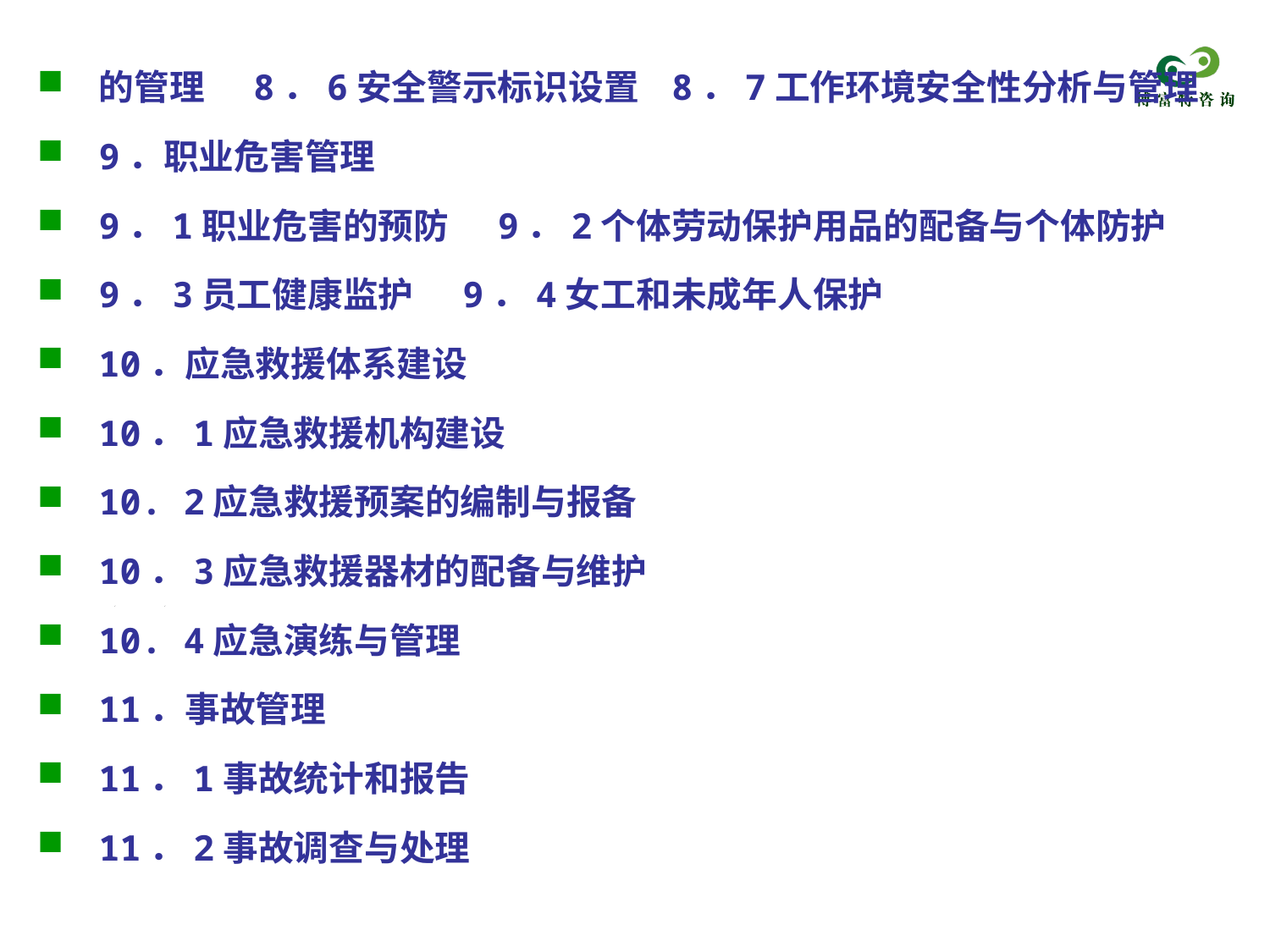

的管理     8．6安全警示标识设置   8．7工作环境安全性分析与管理
9．职业危害管理
9．1职业危害的预防     9．2个体劳动保护用品的配备与个体防护
9．3员工健康监护     9．4女工和未成年人保护
10．应急救援体系建设
10．1应急救援机构建设
10. 2应急救援预案的编制与报备
10．3应急救援器材的配备与维护
10. 4应急演练与管理
11．事故管理
11．1事故统计和报告
11．2事故调查与处理